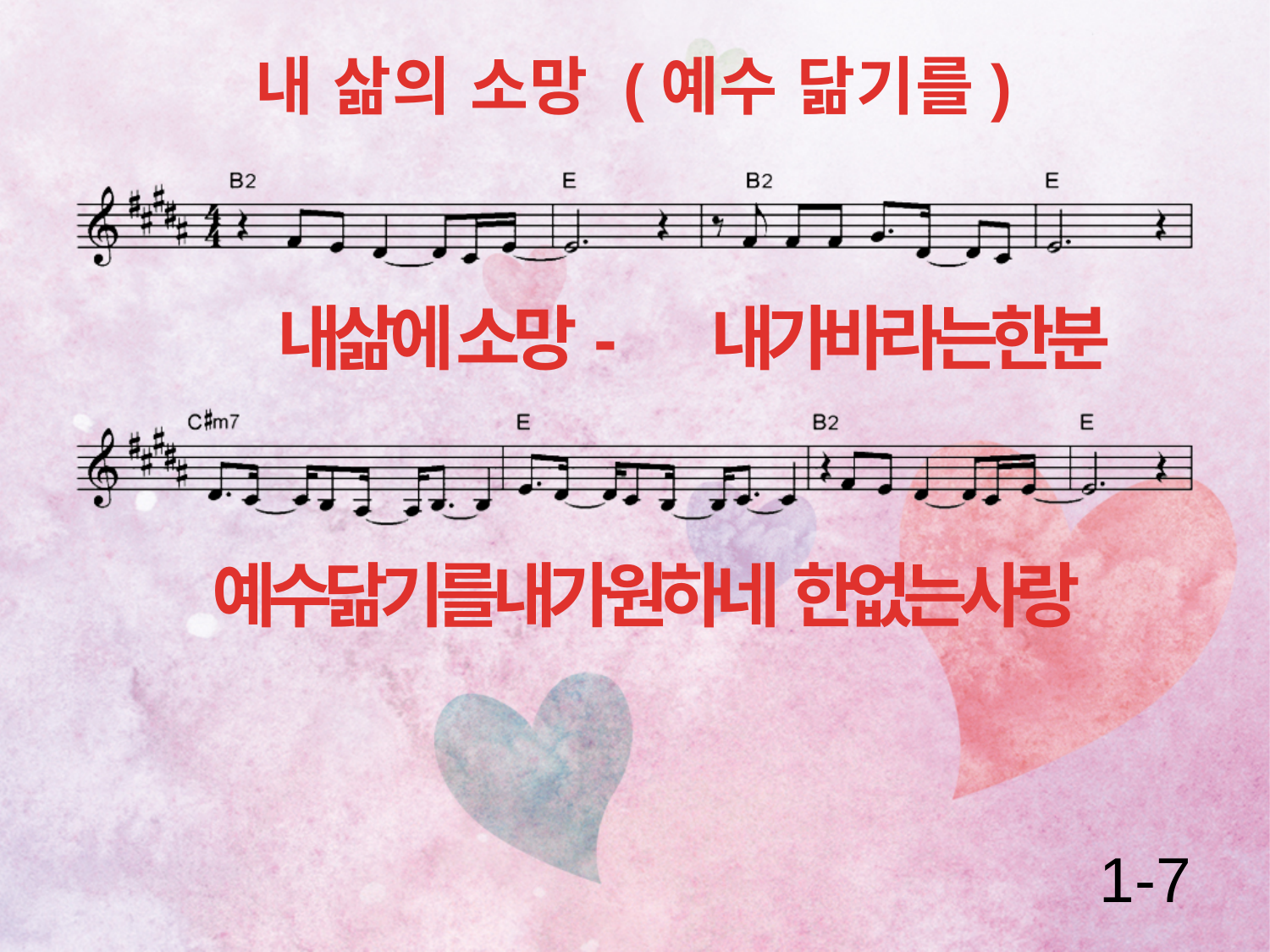

내 삶의 소망 (예수 닮기를)
내삶에 소망-       내가바라는한분
예수닮기를내가원하네 한없는사랑
1-7